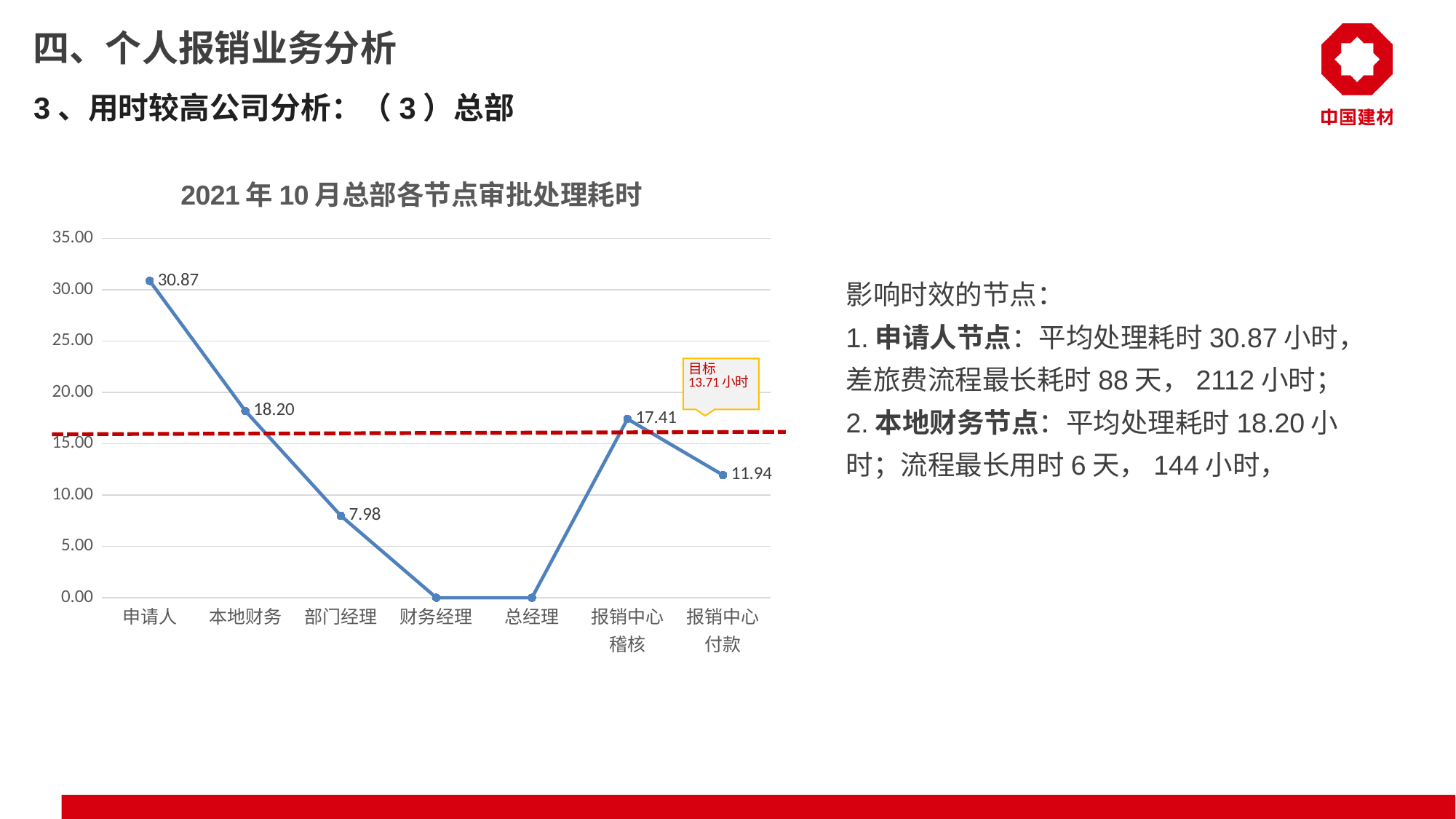

四、个人报销业务分析
3、用时较高公司分析：（3）总部

### Chart: 2021年10月总部各节点审批处理耗时

| Category | 总部 |
|---|---|
| 申请人 | 30.8669444444403 |
| 本地财务 | 18.2013751868453 |
| 部门经理 | 7.98452203600913 |
| 财务经理 | 0.0 |
| 总经理 | 0.0 |
| 报销中心稽核 | 17.4120999396179 |
| 报销中心付款 | 11.9417352320614 |
影响时效的节点：
1.申请人节点：平均处理耗时30.87小时，差旅费流程最长耗时88天，2112小时；
2.本地财务节点：平均处理耗时18.20小时；流程最长用时6天，144小时，